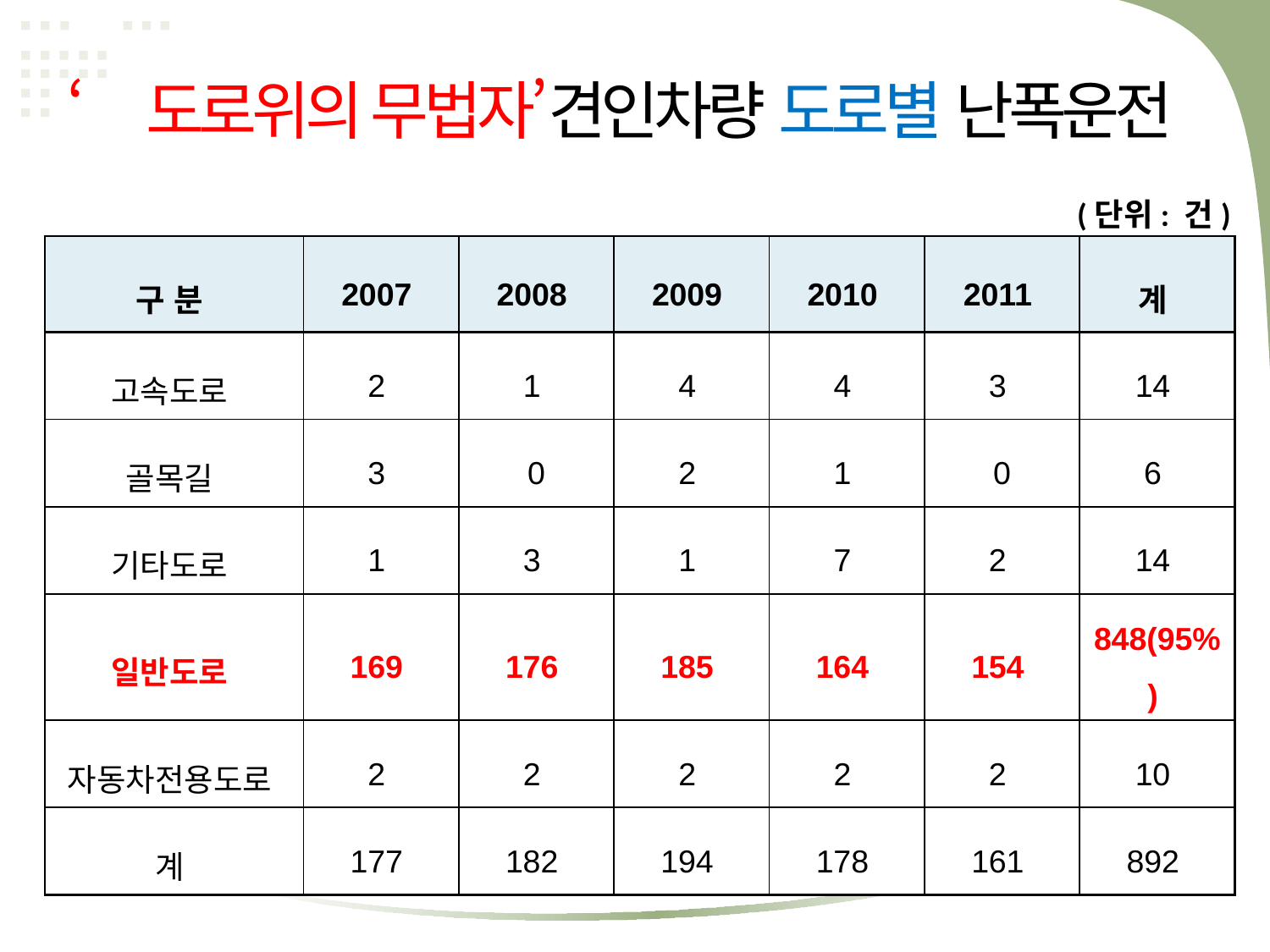

‘도로위의 무법자’견인차량 도로별 난폭운전
(단위: 건)
| 구 분 | 2007 | 2008 | 2009 | 2010 | 2011 | 계 |
| --- | --- | --- | --- | --- | --- | --- |
| 고속도로 | 2 | 1 | 4 | 4 | 3 | 14 |
| 골목길 | 3 | 0 | 2 | 1 | 0 | 6 |
| 기타도로 | 1 | 3 | 1 | 7 | 2 | 14 |
| 일반도로 | 169 | 176 | 185 | 164 | 154 | 848(95%) |
| 자동차전용도로 | 2 | 2 | 2 | 2 | 2 | 10 |
| 계 | 177 | 182 | 194 | 178 | 161 | 892 |